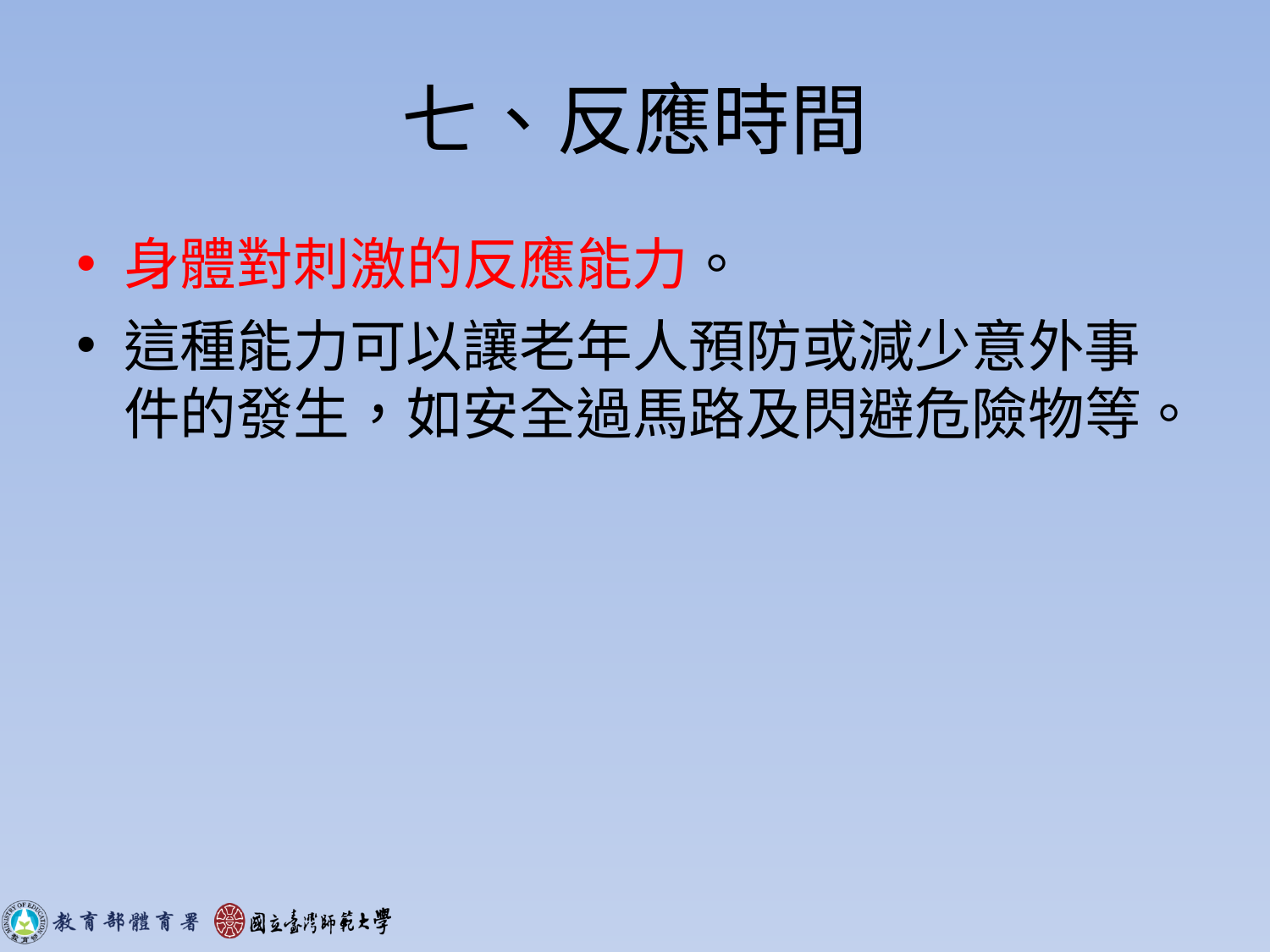

# 七、反應時間
身體對刺激的反應能力。
這種能力可以讓老年人預防或減少意外事件的發生，如安全過馬路及閃避危險物等。